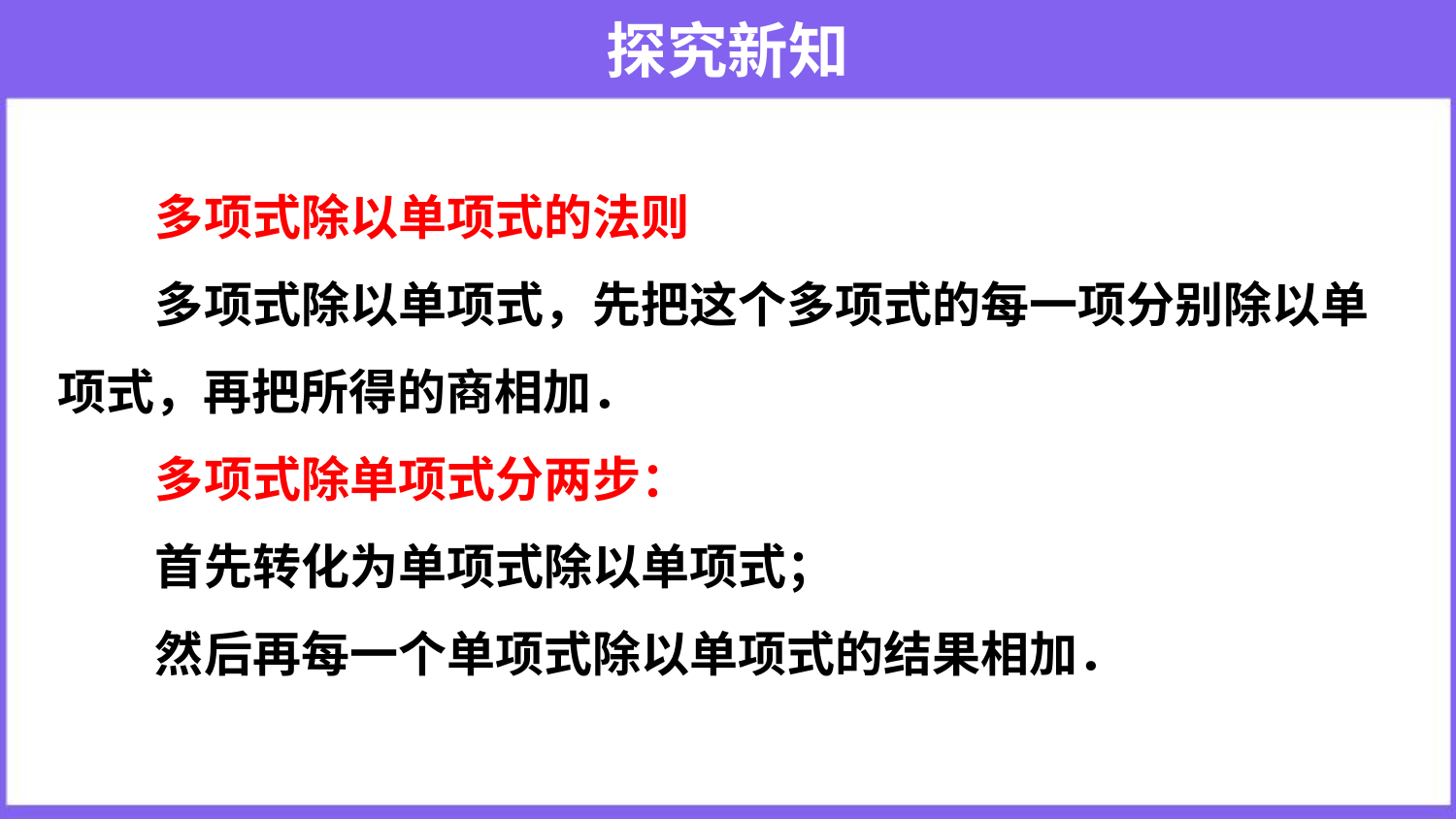

# 探究新知
多项式除以单项式的法则
多项式除以单项式，先把这个多项式的每一项分别除以单项式，再把所得的商相加．
多项式除单项式分两步：
首先转化为单项式除以单项式；
然后再每一个单项式除以单项式的结果相加．